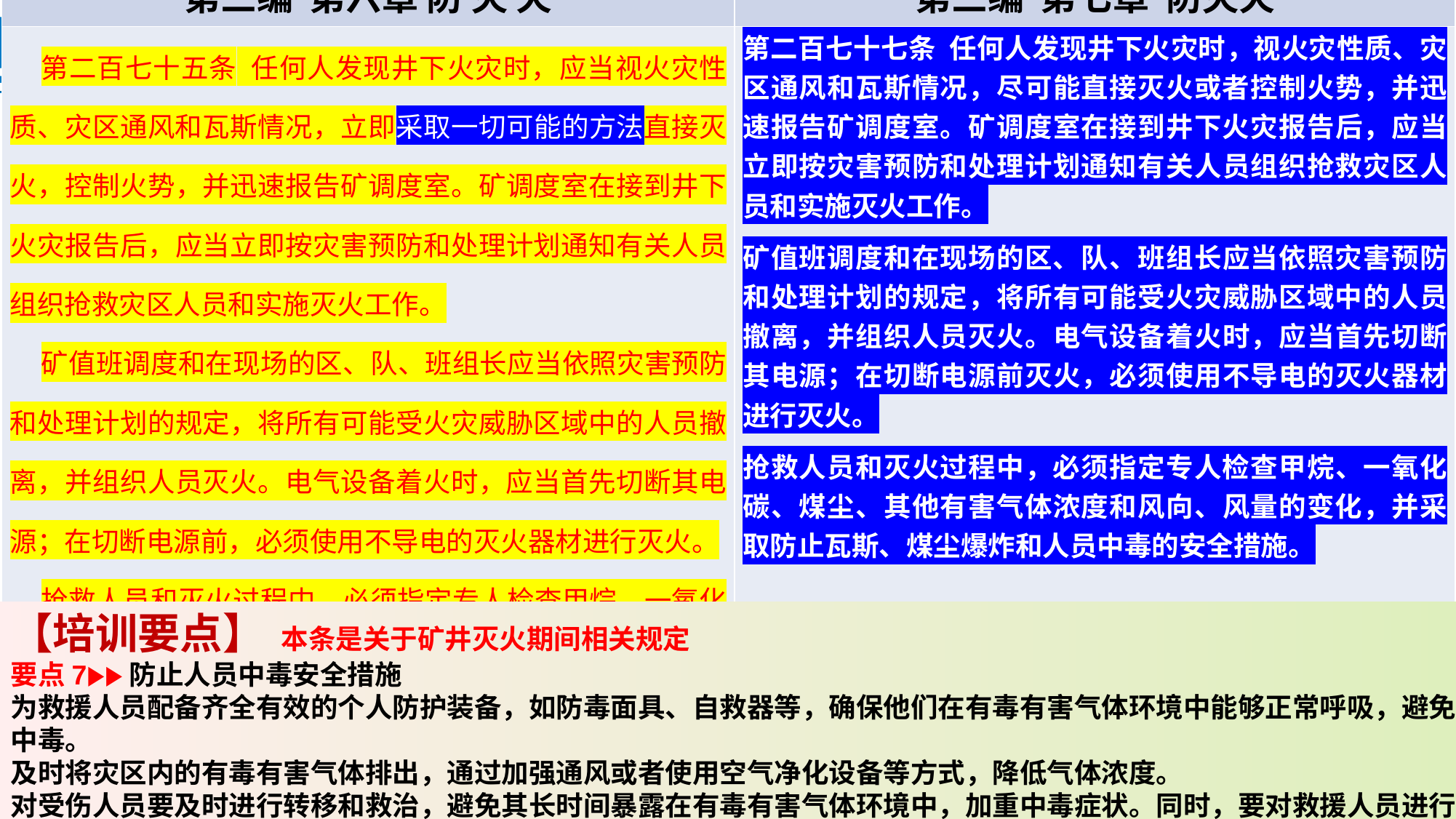

| 《煤矿安全规程》（2022版） | 《煤矿安全规程》（2025版） |
| --- | --- |
| 第三编 第六章 防 灭 火 | 第三编 第七章 防灭火 |
| 第二百七十五条 任何人发现井下火灾时，应当视火灾性质、灾区通风和瓦斯情况，立即采取一切可能的方法直接灭火，控制火势，并迅速报告矿调度室。矿调度室在接到井下火灾报告后，应当立即按灾害预防和处理计划通知有关人员组织抢救灾区人员和实施灭火工作。 矿值班调度和在现场的区、队、班组长应当依照灾害预防和处理计划的规定，将所有可能受火灾威胁区域中的人员撤离，并组织人员灭火。电气设备着火时，应当首先切断其电源；在切断电源前，必须使用不导电的灭火器材进行灭火。 抢救人员和灭火过程中，必须指定专人检查甲烷、一氧化碳、煤尘、其他有害气体浓度和风向、风量的变化，并采取防止瓦斯、煤尘爆炸和人员中毒的安全措施。 | 第二百七十七条 任何人发现井下火灾时，视火灾性质、灾区通风和瓦斯情况，尽可能直接灭火或者控制火势，并迅速报告矿调度室。矿调度室在接到井下火灾报告后，应当立即按灾害预防和处理计划通知有关人员组织抢救灾区人员和实施灭火工作。 矿值班调度和在现场的区、队、班组长应当依照灾害预防和处理计划的规定，将所有可能受火灾威胁区域中的人员撤离，并组织人员灭火。电气设备着火时，应当首先切断其电源；在切断电源前灭火，必须使用不导电的灭火器材进行灭火。 抢救人员和灭火过程中，必须指定专人检查甲烷、一氧化碳、煤尘、其他有害气体浓度和风向、风量的变化，并采取防止瓦斯、煤尘爆炸和人员中毒的安全措施。 |
【培训要点】  本条是关于矿井灭火期间相关规定
要点7▶▶防止人员中毒安全措施
为救援人员配备齐全有效的个人防护装备，如防毒面具、自救器等，确保他们在有毒有害气体环境中能够正常呼吸，避免中毒。
及时将灾区内的有毒有害气体排出，通过加强通风或者使用空气净化设备等方式，降低气体浓度。
对受伤人员要及时进行转移和救治，避免其长时间暴露在有毒有害气体环境中，加重中毒症状。同时，要对救援人员进行定期的身体检查，一旦发现有中毒迹象，立即进行治疗。